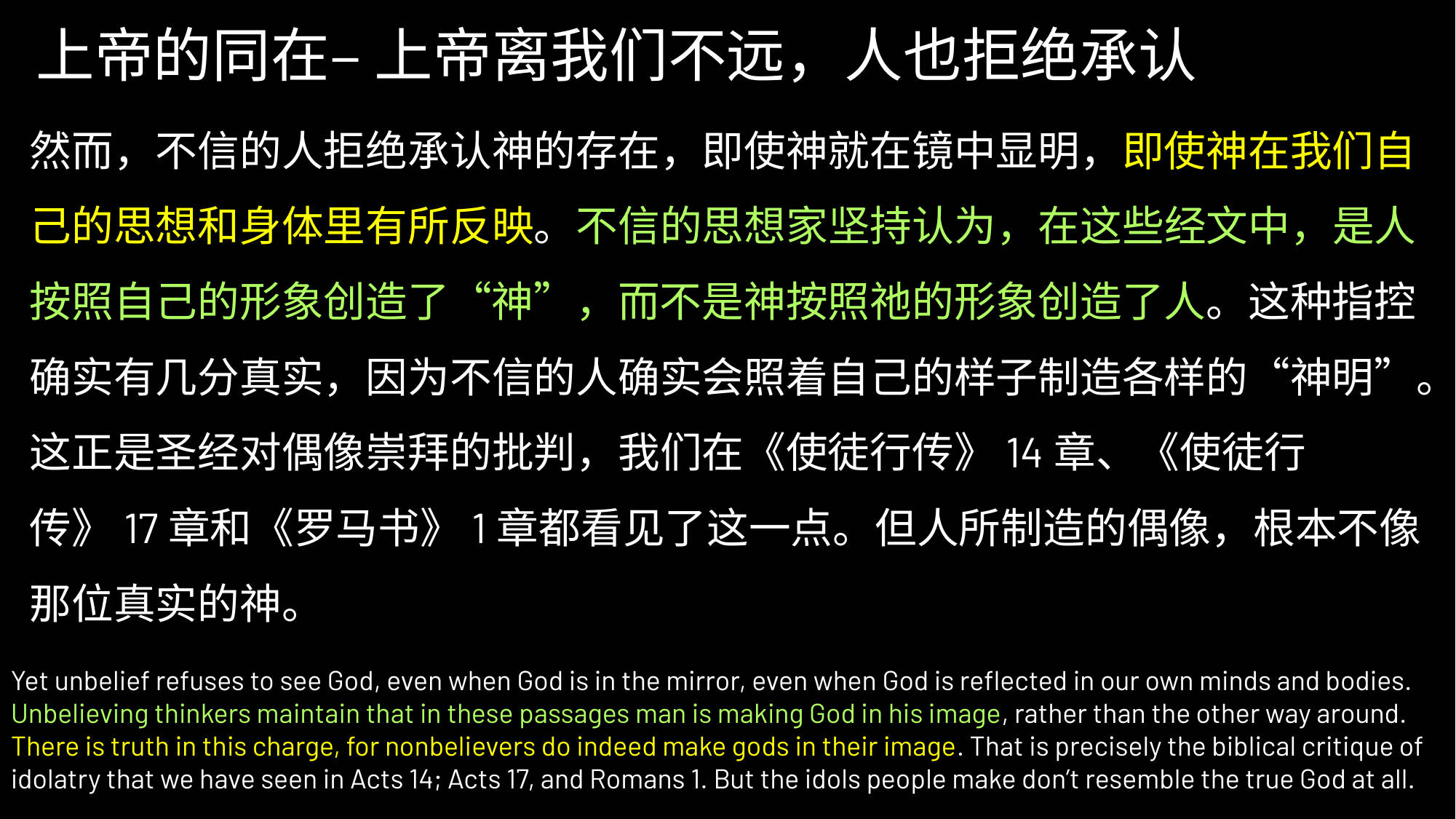

# 上帝的同在– 上帝离我们不远，人也拒绝承认
然而，不信的人拒绝承认神的存在，即使神就在镜中显明，即使神在我们自己的思想和身体里有所反映。不信的思想家坚持认为，在这些经文中，是人按照自己的形象创造了“神”，而不是神按照祂的形象创造了人。这种指控确实有几分真实，因为不信的人确实会照着自己的样子制造各样的“神明”。这正是圣经对偶像崇拜的批判，我们在《使徒行传》14章、《使徒行传》17章和《罗马书》1章都看见了这一点。但人所制造的偶像，根本不像那位真实的神。
Yet unbelief refuses to see God, even when God is in the mirror, even when God is reflected in our own minds and bodies. Unbelieving thinkers maintain that in these passages man is making God in his image, rather than the other way around. There is truth in this charge, for nonbelievers do indeed make gods in their image. That is precisely the biblical critique of idolatry that we have seen in Acts 14; Acts 17, and Romans 1. But the idols people make don’t resemble the true God at all.